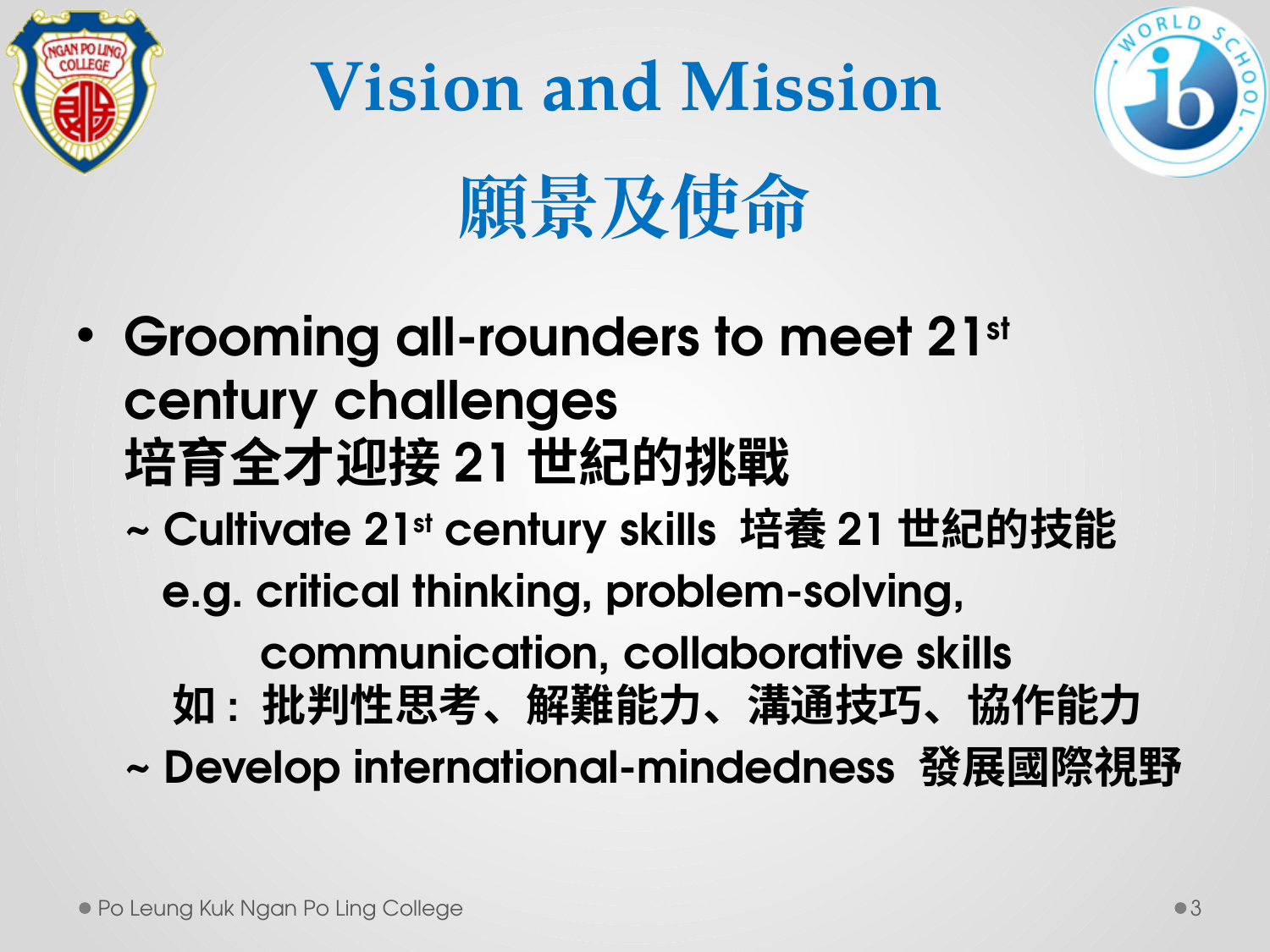

# Vision and Mission 願景及使命
Grooming all-rounders to meet 21st century challenges
培育全才迎接21世紀的挑戰
    ~ Cultivate 21st century skills 培養21世紀的技能
       e.g. critical thinking, problem-solving,
               communication, collaborative skills
       如: 批判性思考、解難能力、溝通技巧、協作能力
    ~ Develop international-mindedness 發展國際視野
Po Leung Kuk Ngan Po Ling College
3